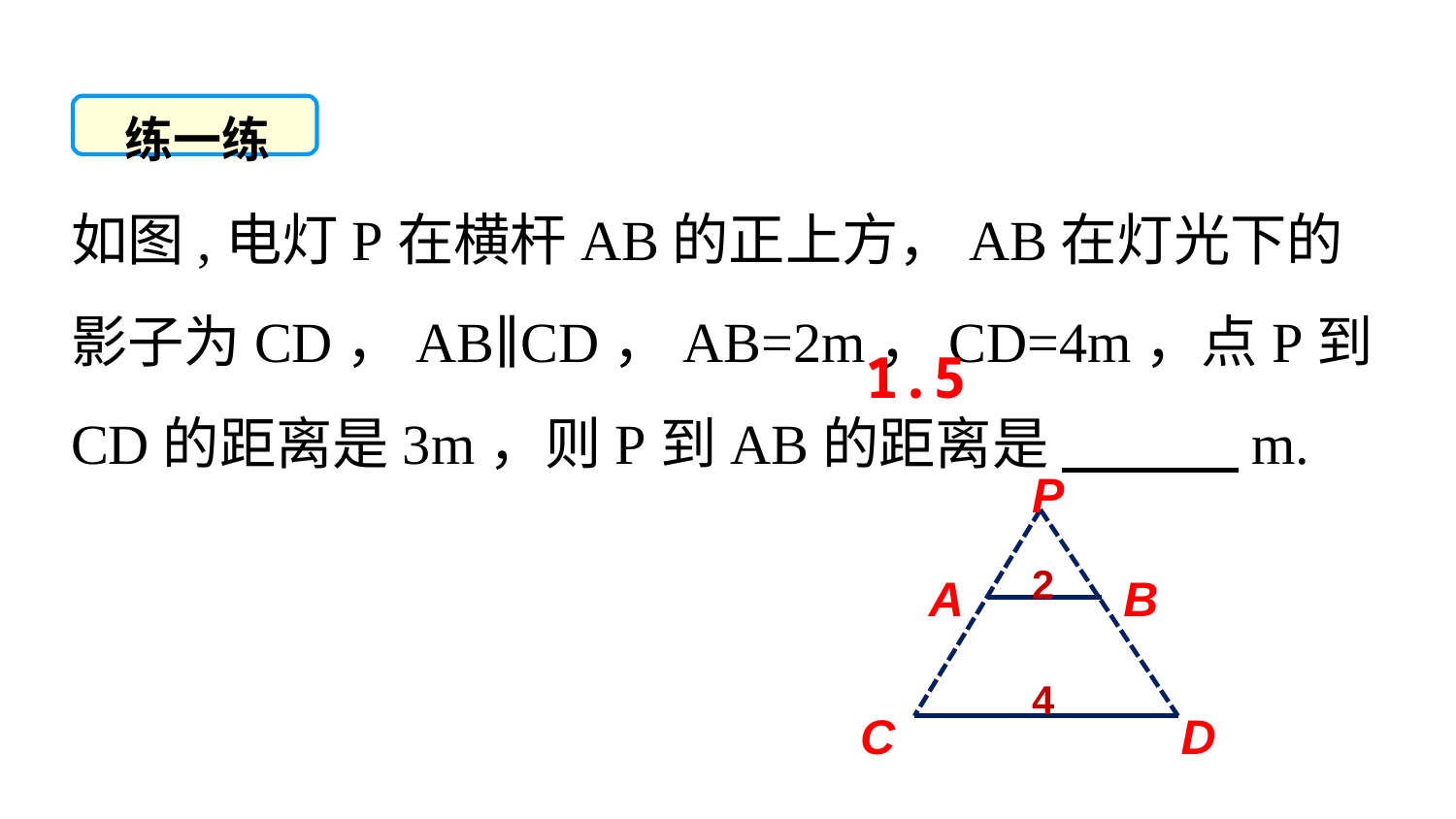

练一练
如图,电灯P在横杆AB的正上方，AB在灯光下的影子为CD，AB∥CD，AB=2m，CD=4m，点P到CD的距离是3m，则P到AB的距离是               m.
1.5
P
A
B
C
D
2
4